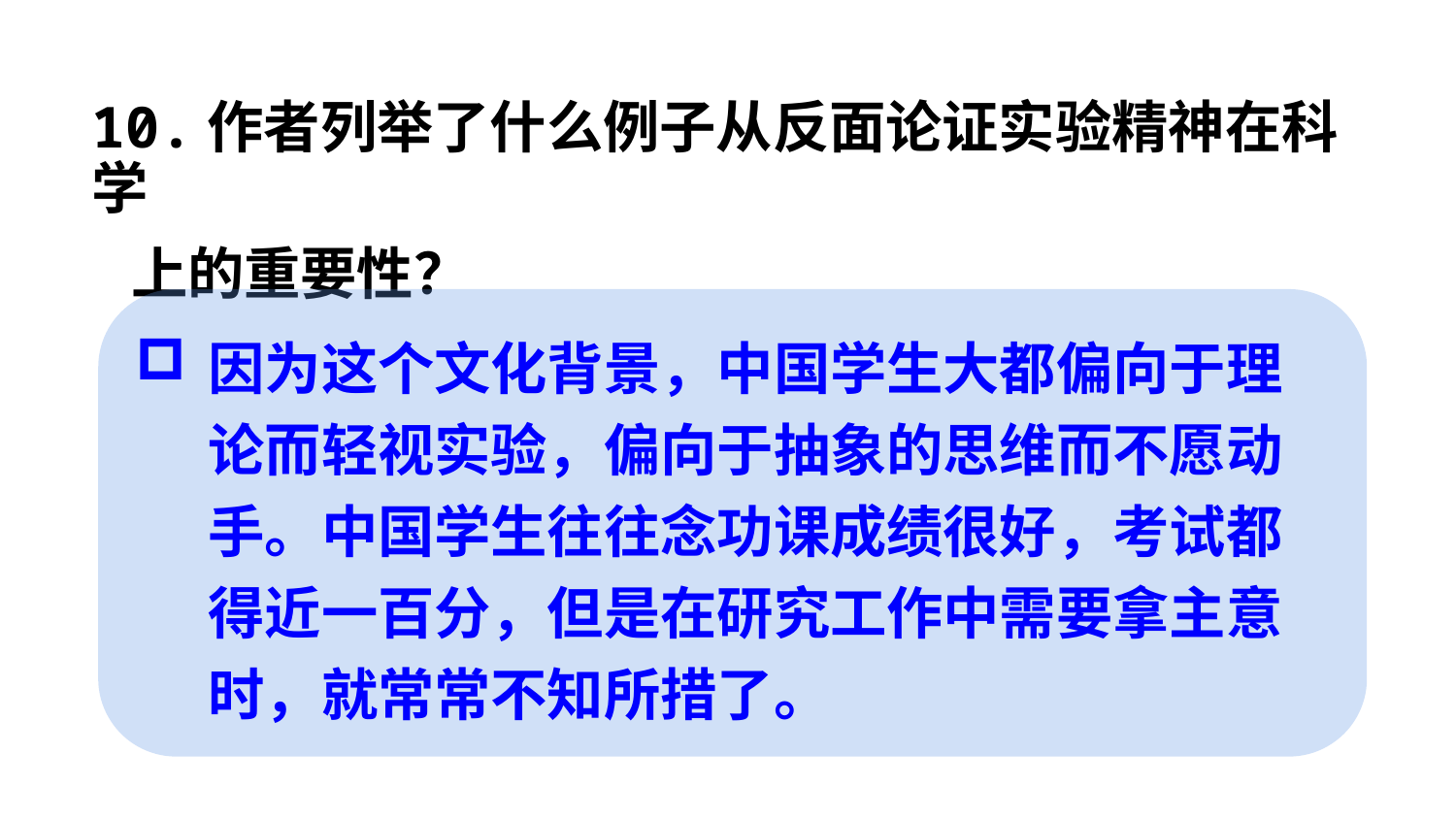

10.作者列举了什么例子从反面论证实验精神在科学
  上的重要性？
因为这个文化背景，中国学生大都偏向于理论而轻视实验，偏向于抽象的思维而不愿动手。中国学生往往念功课成绩很好，考试都得近一百分，但是在研究工作中需要拿主意时，就常常不知所措了。